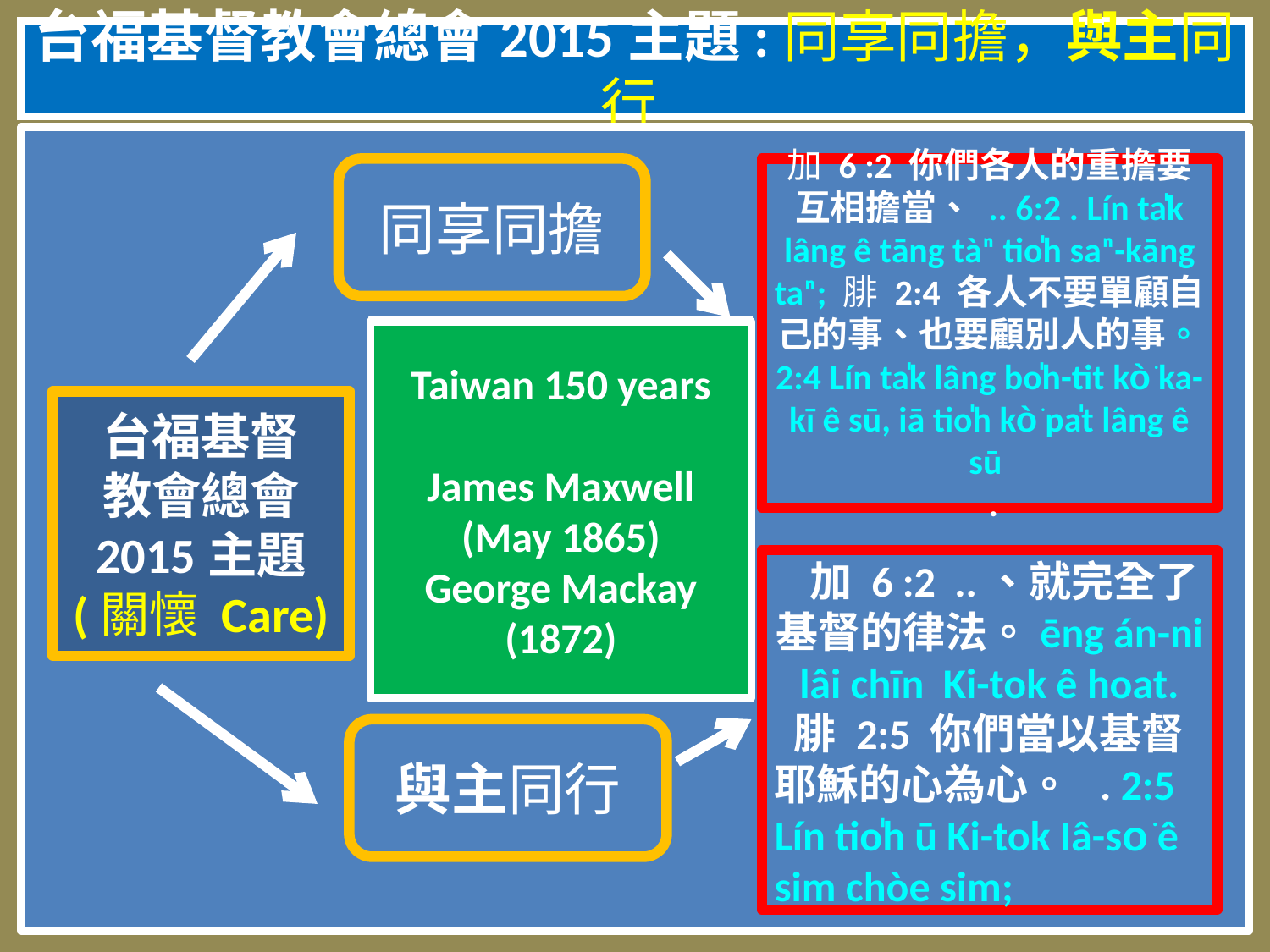

# 台福基督教會總會2015主題:同享同擔，與主同行

同享同擔
加 6 :2 你們各人的重擔要互相擔當、 .. 6:2 . Lín ta̍k lâng ê tāng tàⁿ tio̍h saⁿ-kāng taⁿ; 腓 2:4 各人不要單顧自己的事、也要顧別人的事。 2:4 Lín ta̍k lâng bo̍h-tit kò͘ ka-kī ê sū, iā tio̍h kò͘ pa̍t lâng ê sū
 .

以賽亞書53:5因他受的刑罰我們得平安．因他受的鞭傷我們得醫治。
 ..; i tam-tng hêng-ho̍at, lán tit-tio̍h pêng-an; i siū piⁿ-phah, lán tit-tio̍h i-hó.
Taiwan 150 years

James Maxwell (May 1865)
George Mackay (1872)
Bear
others‘ Burdens,
台福基督
教會總會
2015主題
(關懷 Care)

基督

  加 6 :2  ..、就完全了基督的律法。ēng án-ni lâi chīn  Ki-tok ê hoat.
 腓 2:5 你們當以基督耶穌的心為心。  . 2:5 Lín tio̍h ū Ki-tok Iâ-so͘ ê sim chòe sim;
與主同行